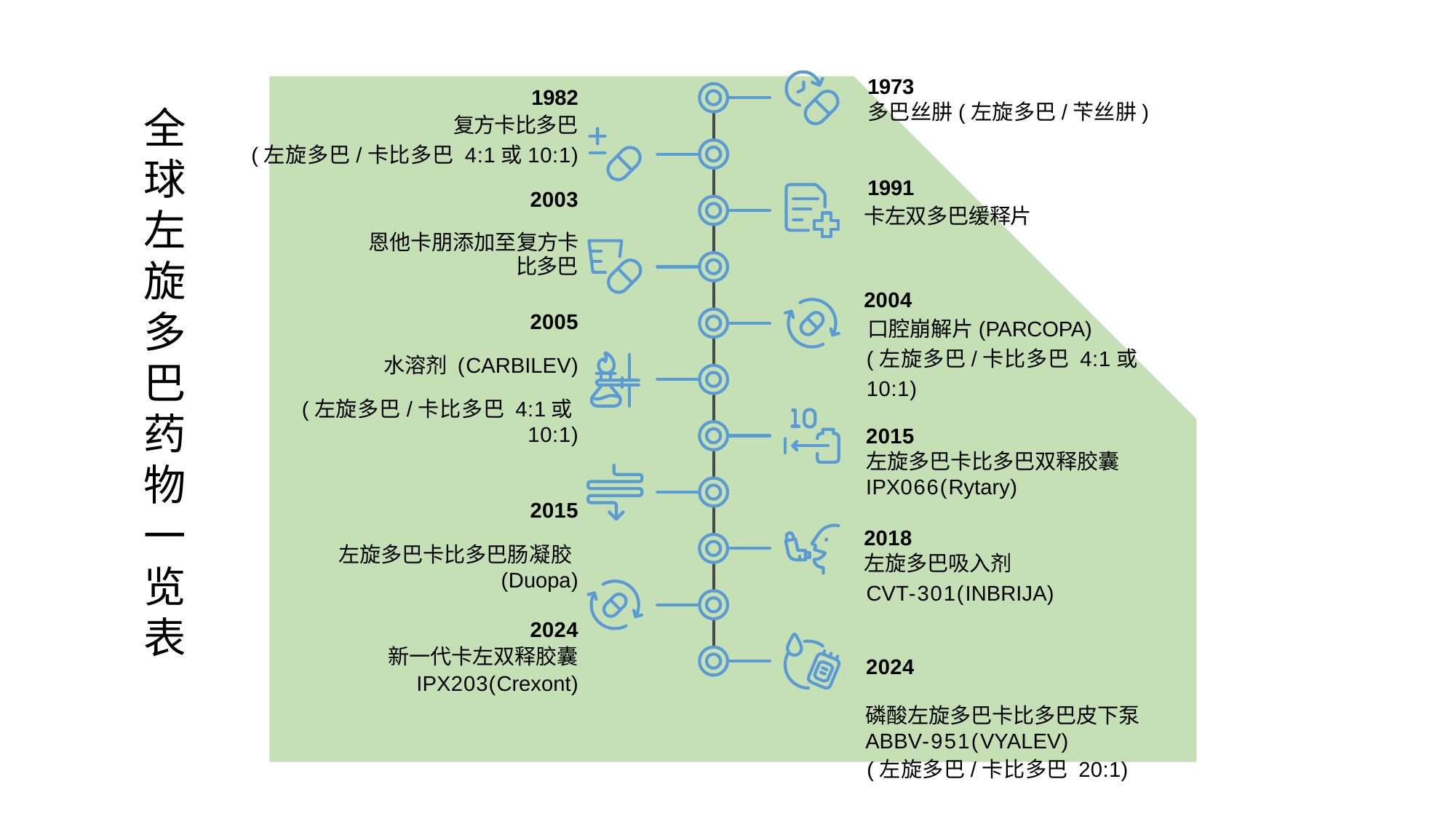

1973
多巴丝肼(左旋多巴/苄丝肼)

1991
卡左双多巴缓释片

2004
口腔崩解片(PARCOPA)
(左旋多巴/卡比多巴 4:1或10:1)
2015
左旋多巴卡比多巴双释胶囊IPX066(Rytary)

2018
左旋多巴吸入剂
CVT-301(INBRIJA)

2024
磷酸左旋多巴卡比多巴皮下泵   ABBV-951(VYALEV)
(左旋多巴/卡比多巴 20:1)

1982
复方卡比多巴
(左旋多巴/卡比多巴 4:1或10:1)
2003
恩他卡朋添加至复方卡比多巴

2005
水溶剂 (CARBILEV)
(左旋多巴/卡比多巴 4:1或10:1)

2015
左旋多巴卡比多巴肠凝胶(Duopa)
2024
新一代卡左双释胶囊 IPX203(Crexont)

全球左旋多巴药物一览表